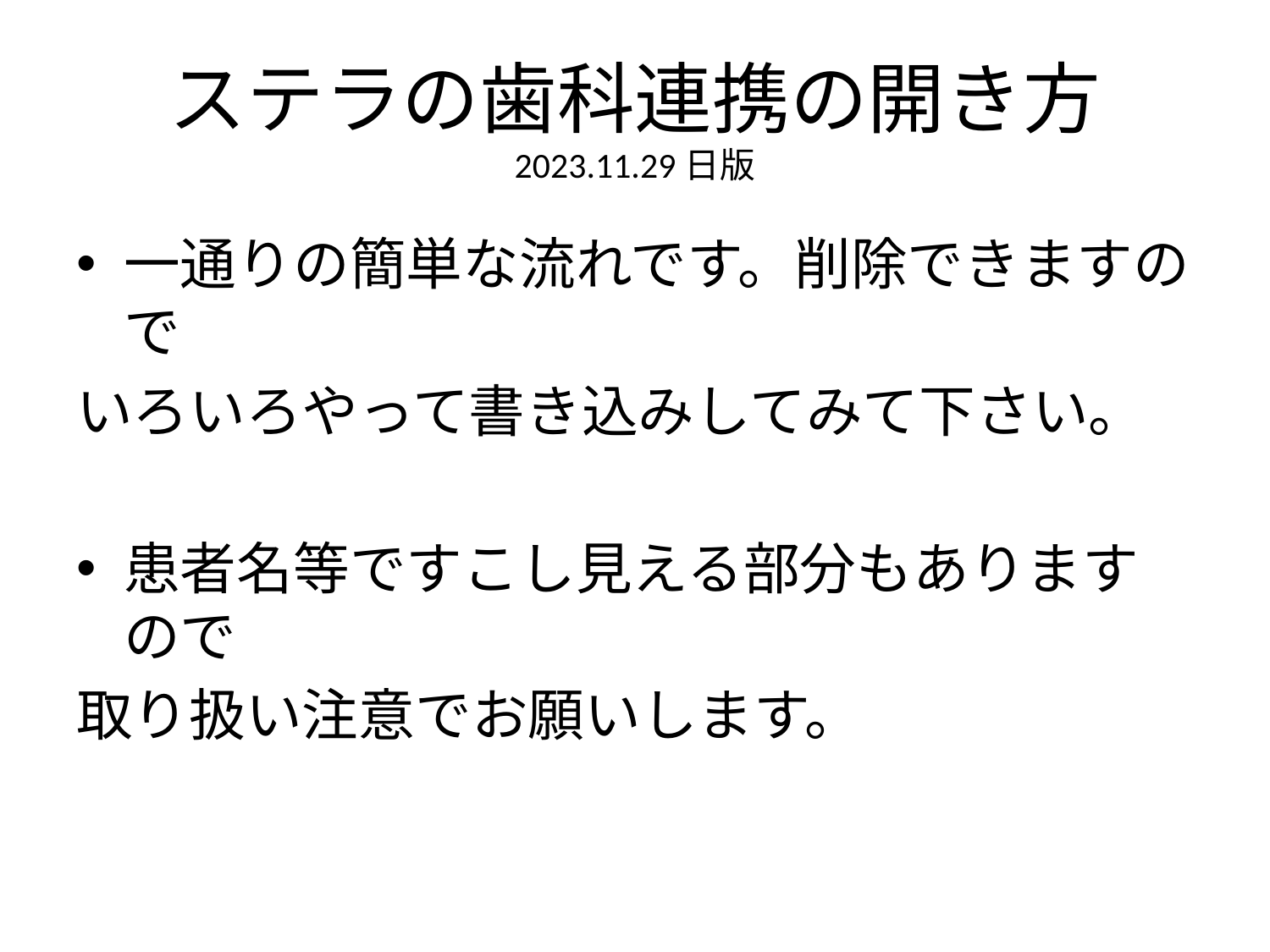

# ステラの歯科連携の開き方 2023.11.29日版
一通りの簡単な流れです。削除できますので
いろいろやって書き込みしてみて下さい。

患者名等ですこし見える部分もありますので
取り扱い注意でお願いします。